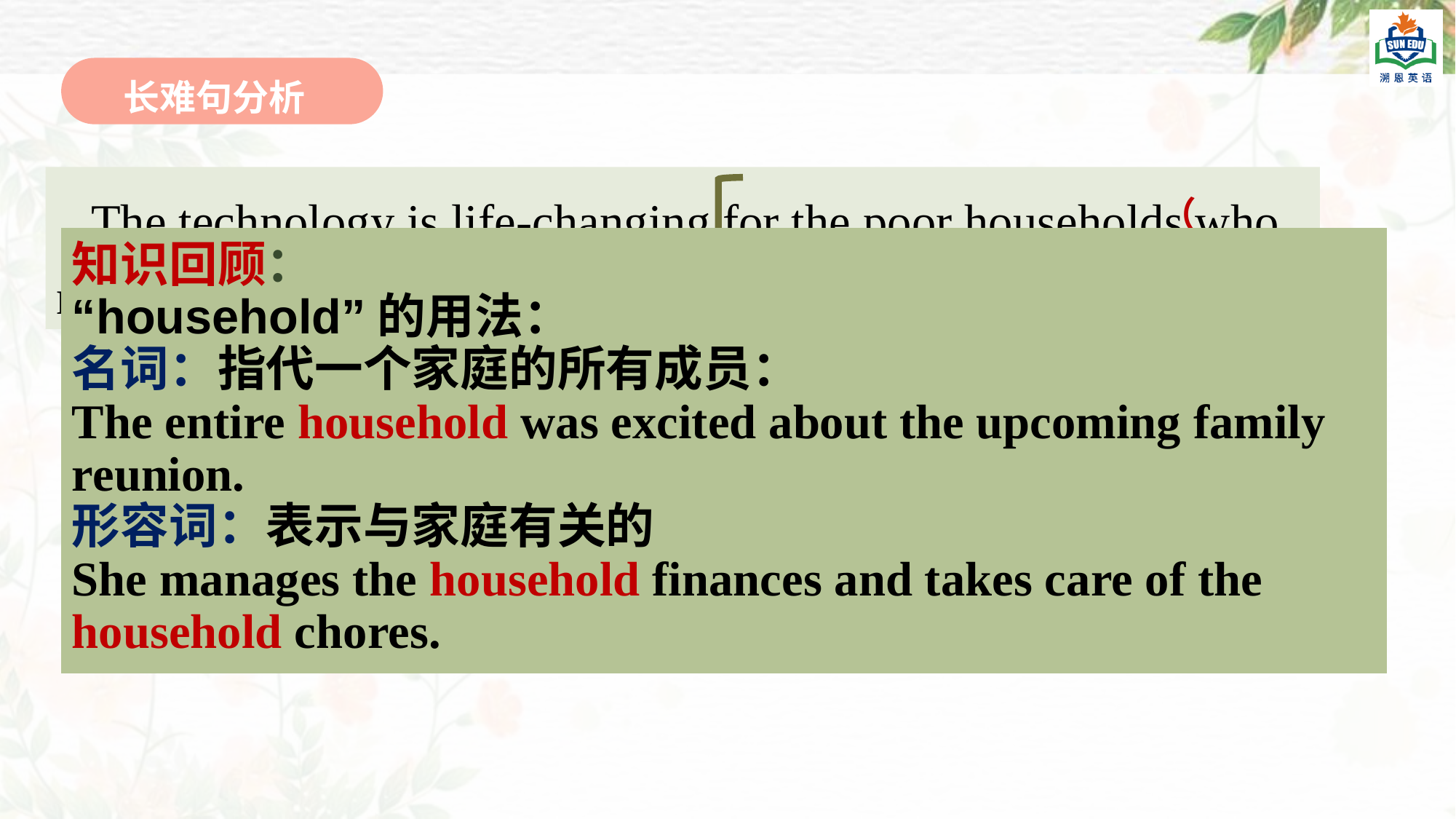

#

长难句分析

The technology is life-changing for the poor households who normally have to rely on water tanks being delivered to them.

（
知识回顾：
“household”的用法：
名词：指代一个家庭的所有成员：
The entire household was excited about the upcoming family reunion.
形容词：表示与家庭有关的
She manages the household finances and takes care of the household chores.

表语
状语
主语
谓语

）
宾语
定语
谓语
定语从句
这项技术正在改变那些通常不得不依赖发给他们的水箱的贫困家庭的生活。